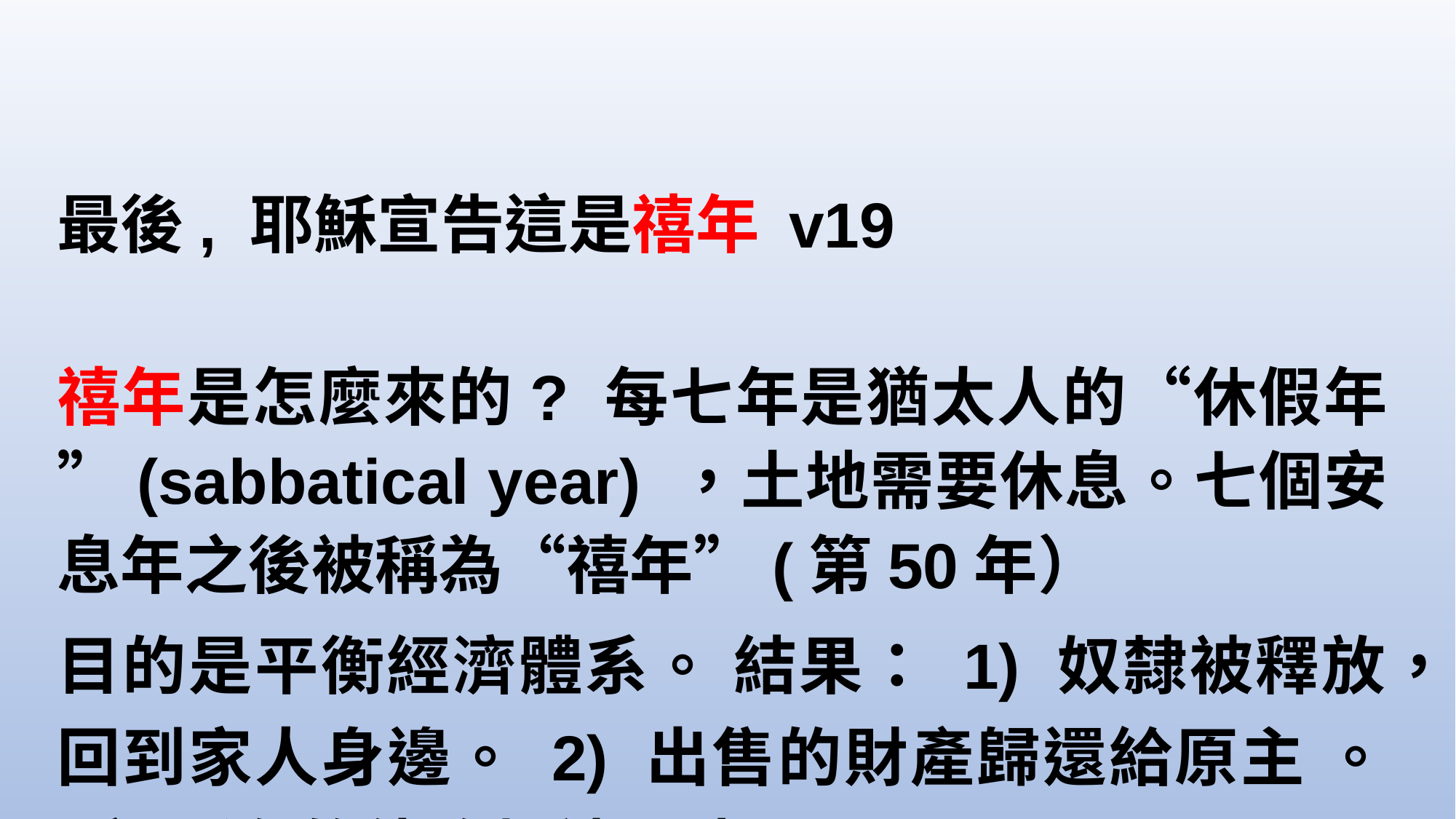

最後, 耶穌宣告這是禧年 v19

禧年是怎麼來的? 每七年是猶太人的“休假年”(sabbatical year) ，土地需要休息。七個安息年之後被稱為“禧年”(第50年）
目的是平衡經濟體系。 結果： 1) 奴隸被釋放，回到家人身邊。 2) 出售的財產歸還給原主 。 3）所有的債務都被取消了！